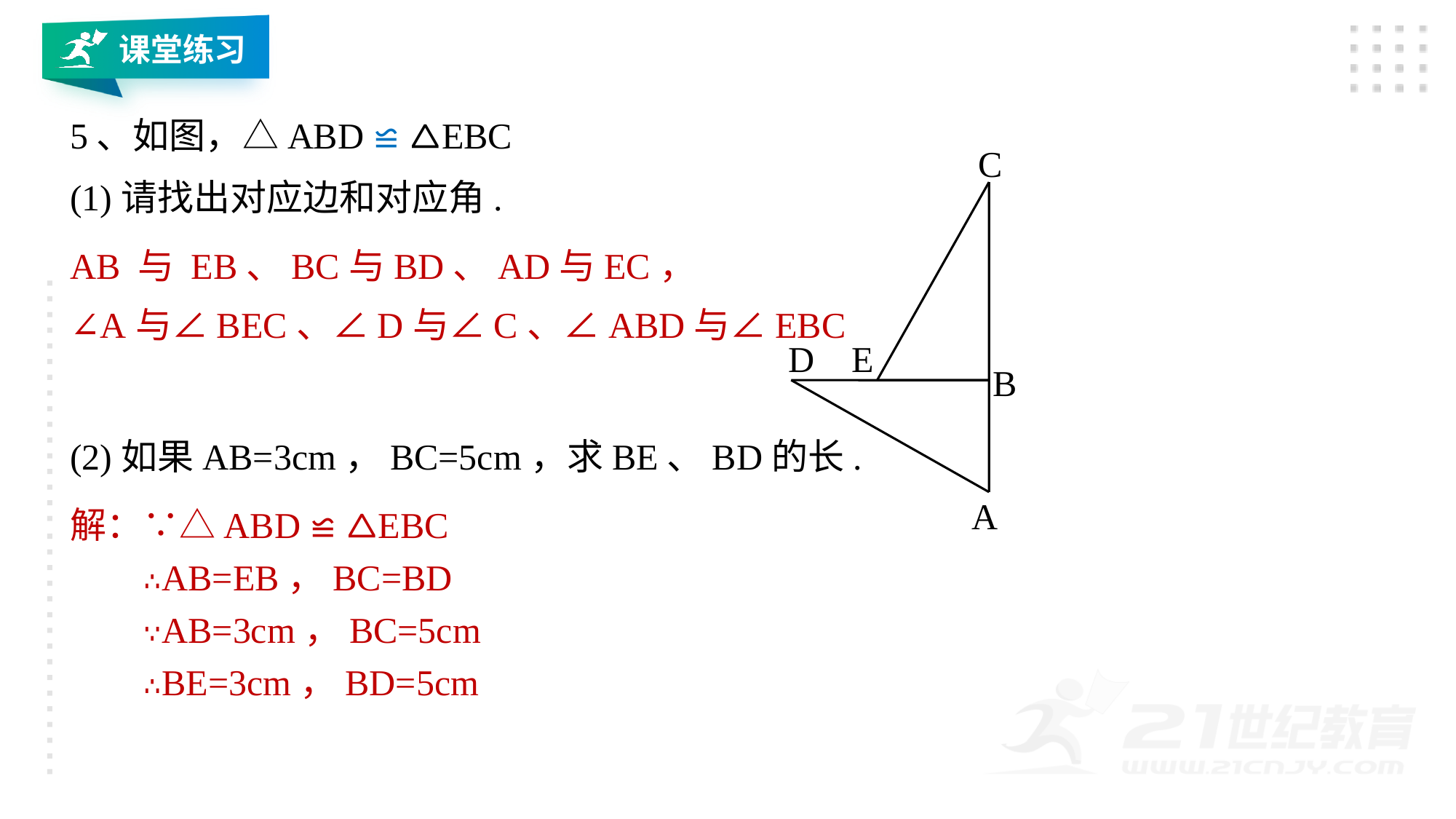

课堂练习
5、如图，△ABD ≌ △EBC
C

E
D
B
A
(1)请找出对应边和对应角.
AB 与 EB、BC与BD、AD与EC，
∠A与∠BEC、∠D与∠C、∠ABD与∠EBC
(2)如果AB=3cm，BC=5cm，求BE、BD的长.
解：∵△ABD ≌ △EBC
        ∴AB=EB，BC=BD
        ∵AB=3cm，BC=5cm
        ∴BE=3cm，BD=5cm